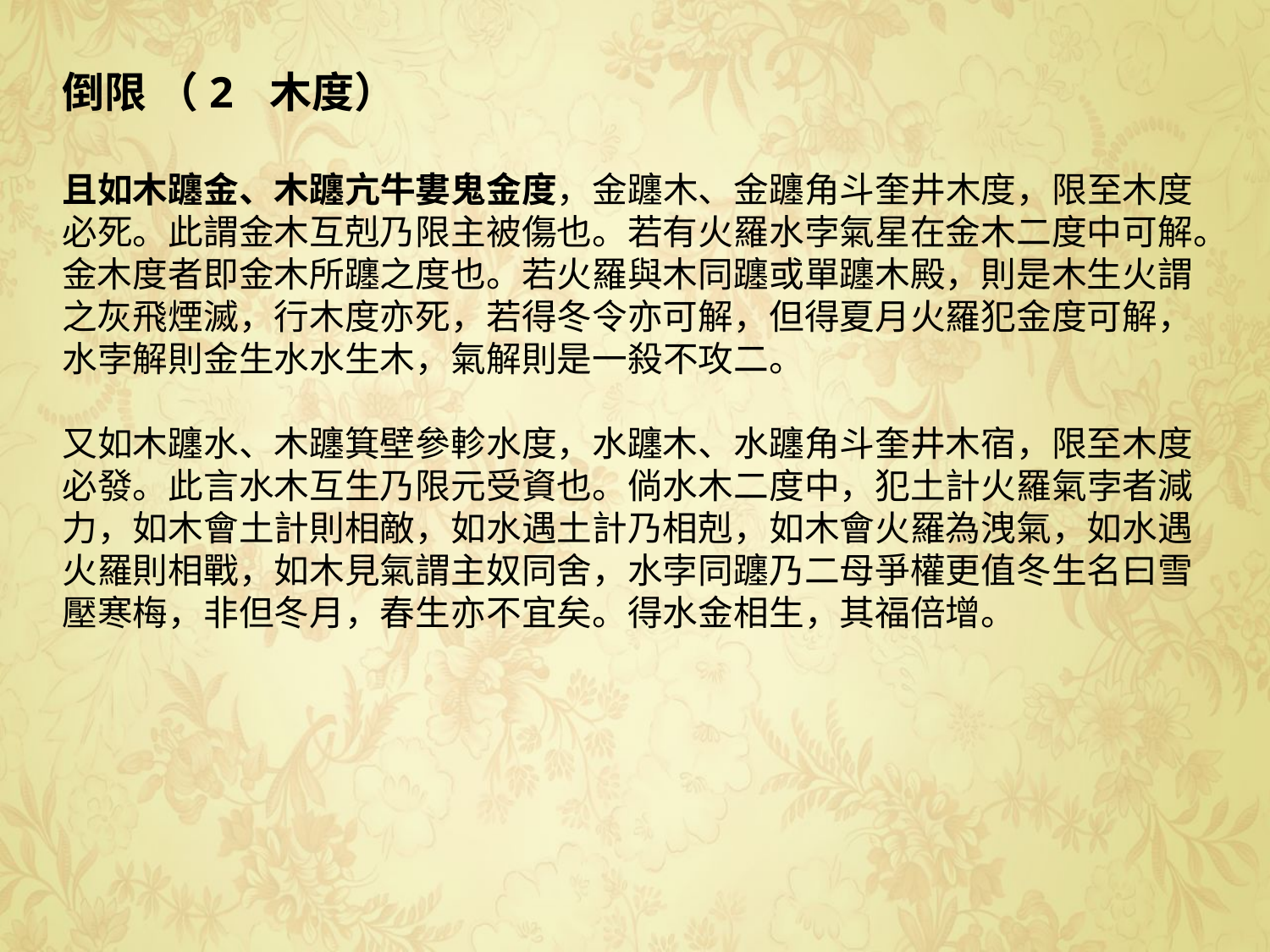

倒限 （2 木度）

且如木躔金、木躔亢牛婁鬼金度，金躔木、金躔角斗奎井木度，限至木度必死。此謂金木互剋乃限主被傷也。若有火羅水孛氣星在金木二度中可解。金木度者即金木所躔之度也。若火羅與木同躔或單躔木殿，則是木生火謂之灰飛煙滅，行木度亦死，若得冬令亦可解，但得夏月火羅犯金度可解，水孛解則金生水水生木，氣解則是一殺不攻二。

又如木躔水、木躔箕壁參軫水度，水躔木、水躔角斗奎井木宿，限至木度必發。此言水木互生乃限元受資也。倘水木二度中，犯土計火羅氣孛者減力，如木會土計則相敵，如水遇土計乃相剋，如木會火羅為洩氣，如水遇火羅則相戰，如木見氣謂主奴同舍，水孛同躔乃二母爭權更值冬生名曰雪壓寒梅，非但冬月，春生亦不宜矣。得水金相生，其福倍增。